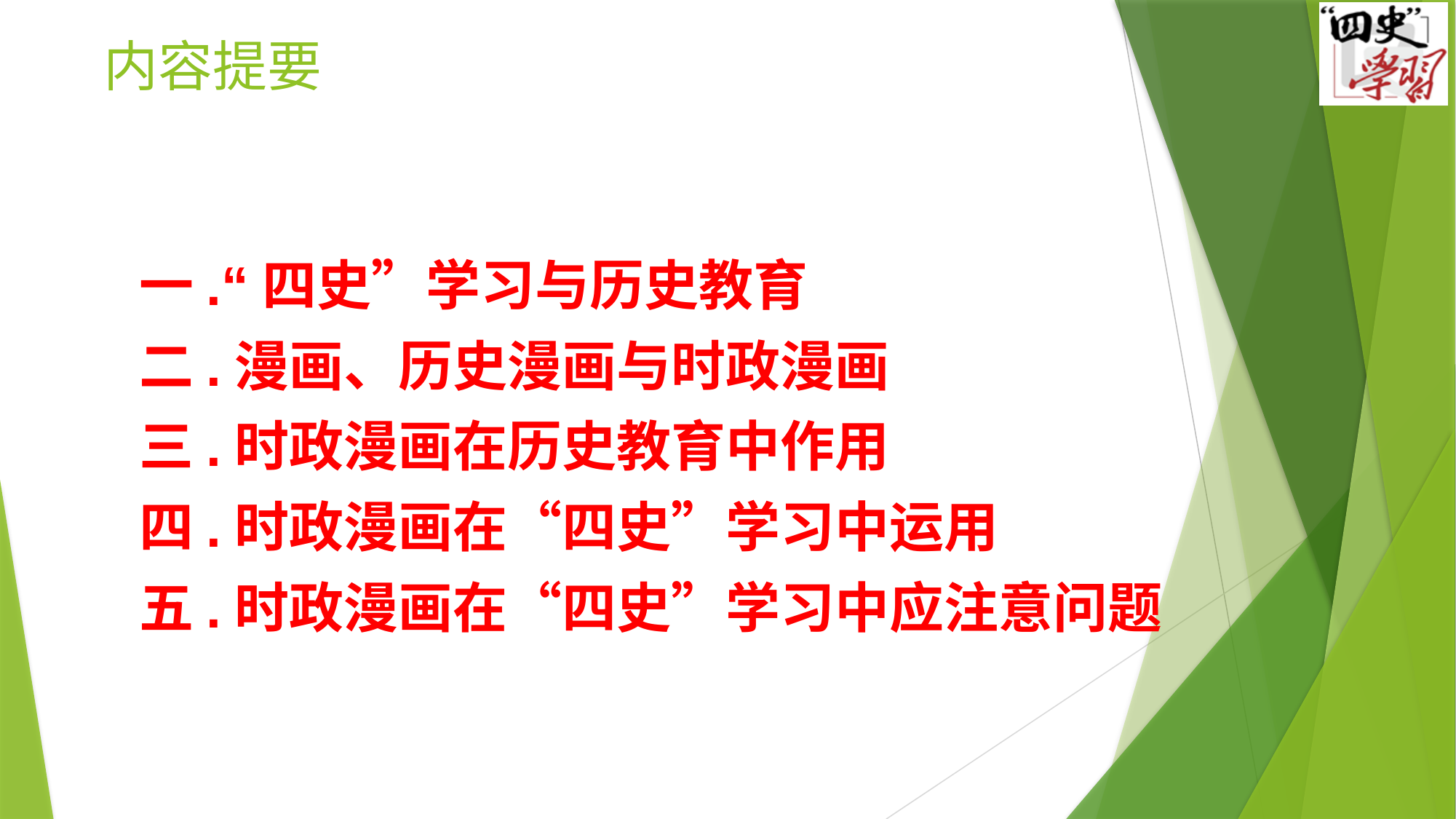

# 内容提要
一.“四史”学习与历史教育
二.漫画、历史漫画与时政漫画
三.时政漫画在历史教育中作用
四.时政漫画在“四史”学习中运用
五.时政漫画在“四史”学习中应注意问题